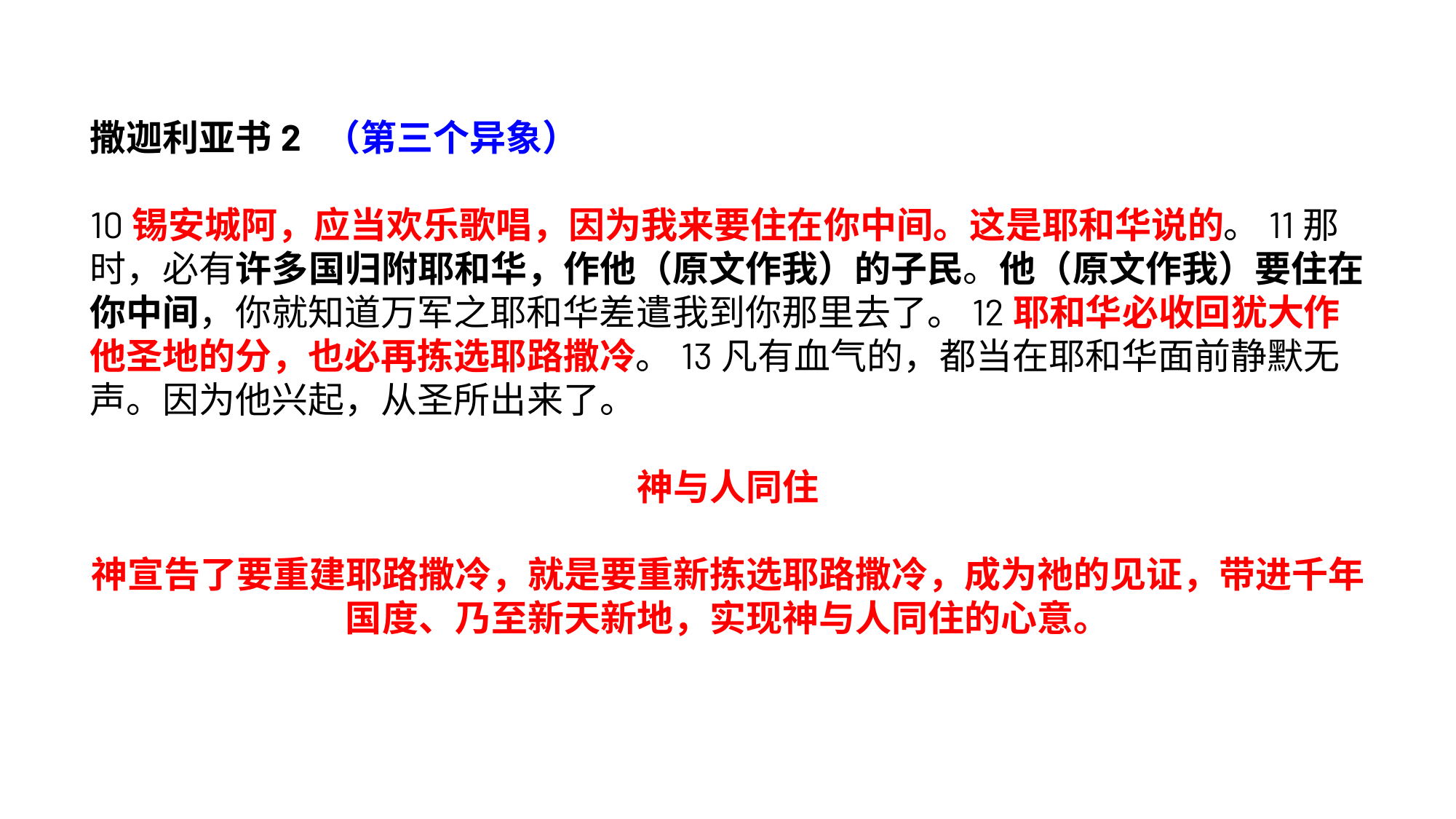

撒迦利亚书2  （第三个异象）

10锡安城阿，应当欢乐歌唱，因为我来要住在你中间。这是耶和华说的。11那时，必有许多国归附耶和华，作他（原文作我）的子民。他（原文作我）要住在你中间，你就知道万军之耶和华差遣我到你那里去了。12耶和华必收回犹大作他圣地的分，也必再拣选耶路撒冷。13凡有血气的，都当在耶和华面前静默无声。因为他兴起，从圣所出来了。

神与人同住

神宣告了要重建耶路撒冷，就是要重新拣选耶路撒冷，成为祂的见证，带进千年国度、乃至新天新地，实现神与人同住的心意。